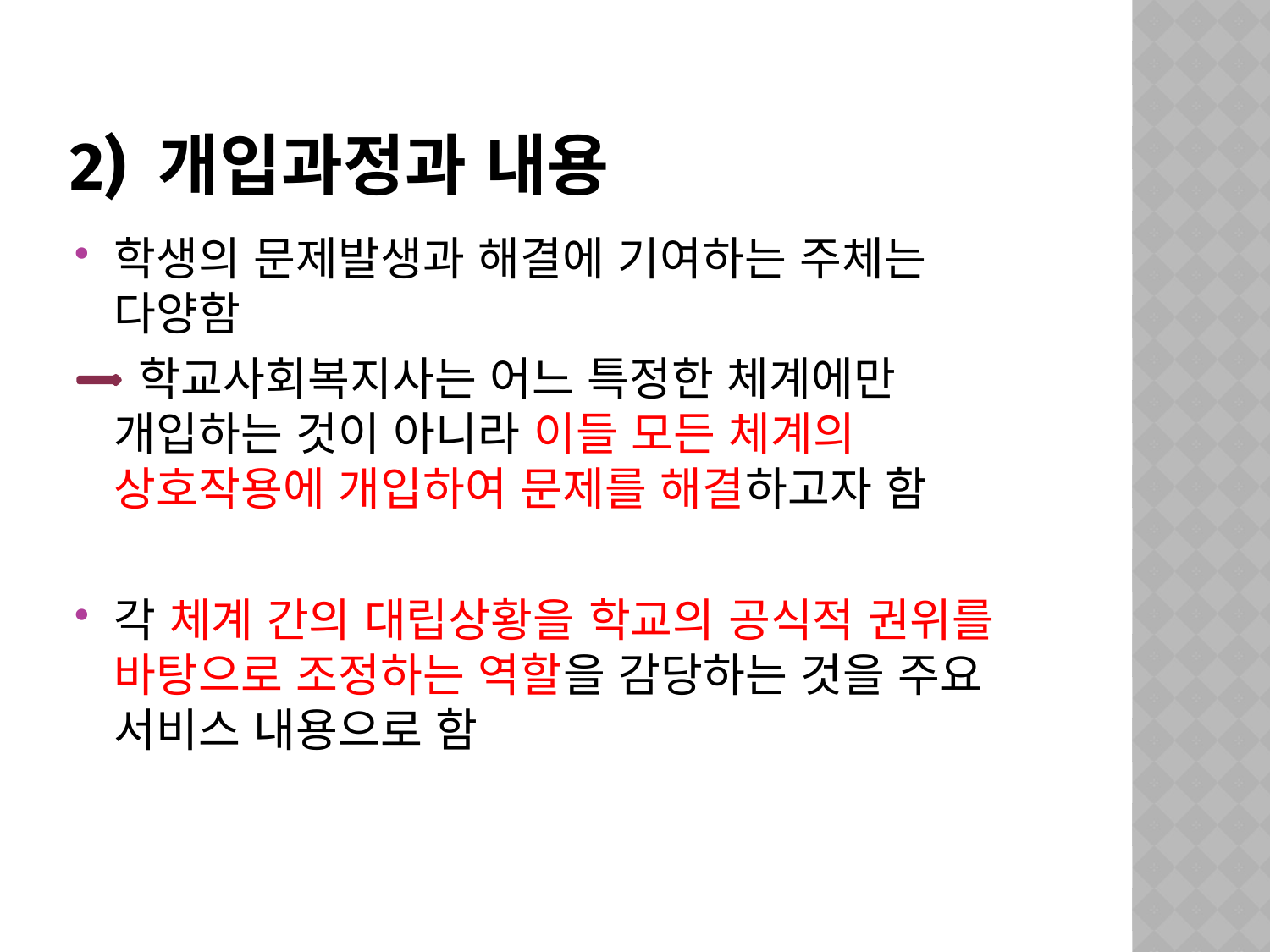

# 2) 개입과정과 내용
학생의 문제발생과 해결에 기여하는 주체는 다양함
    학교사회복지사는 어느 특정한 체계에만 개입하는 것이 아니라 이들 모든 체계의 상호작용에 개입하여 문제를 해결하고자 함

각 체계 간의 대립상황을 학교의 공식적 권위를 바탕으로 조정하는 역할을 감당하는 것을 주요 서비스 내용으로 함